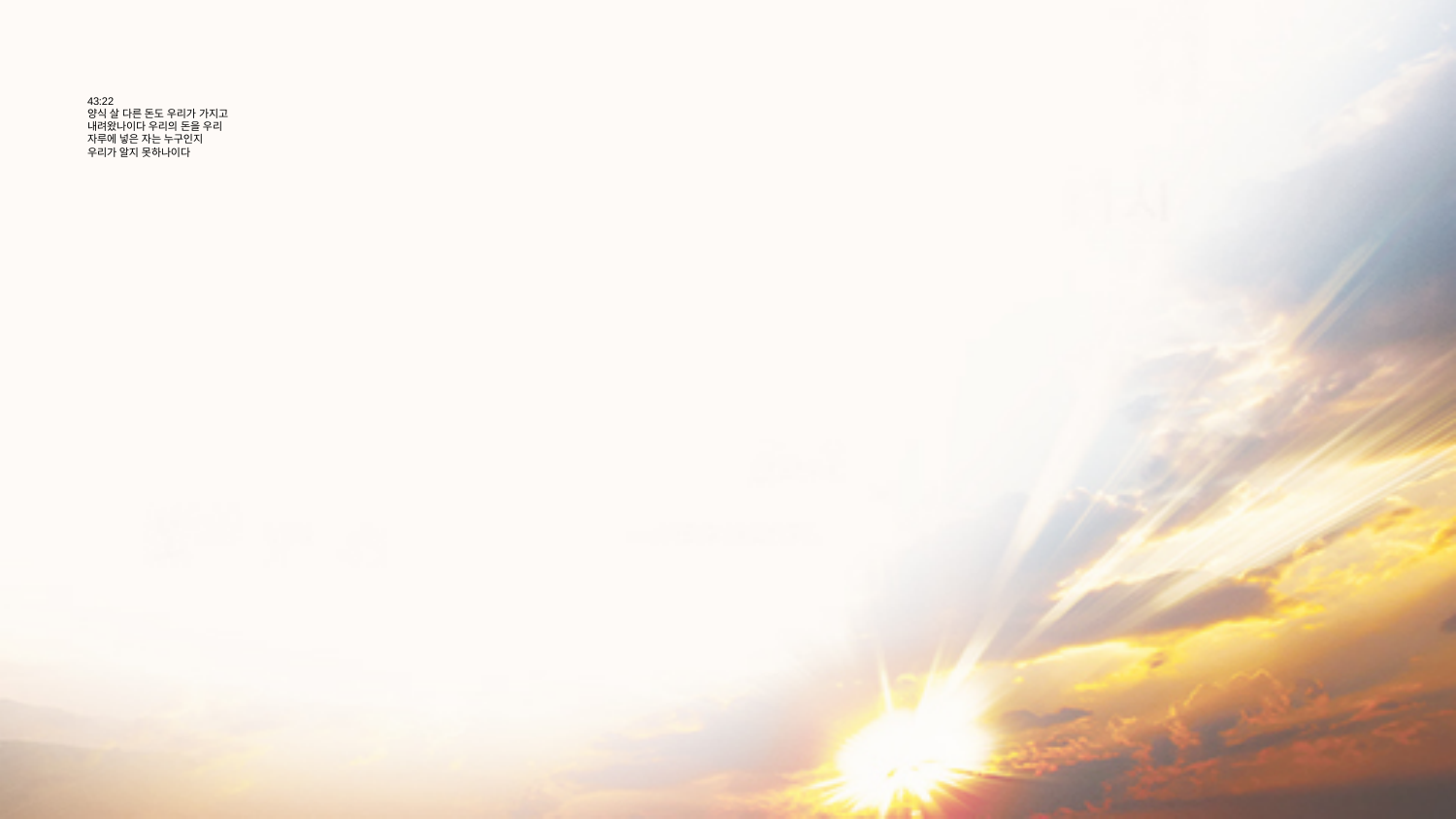

# 43:22 양식 살 다른 돈도 우리가 가지고 내려왔나이다 우리의 돈을 우리 자루에 넣은 자는 누구인지 우리가 알지 못하나이다